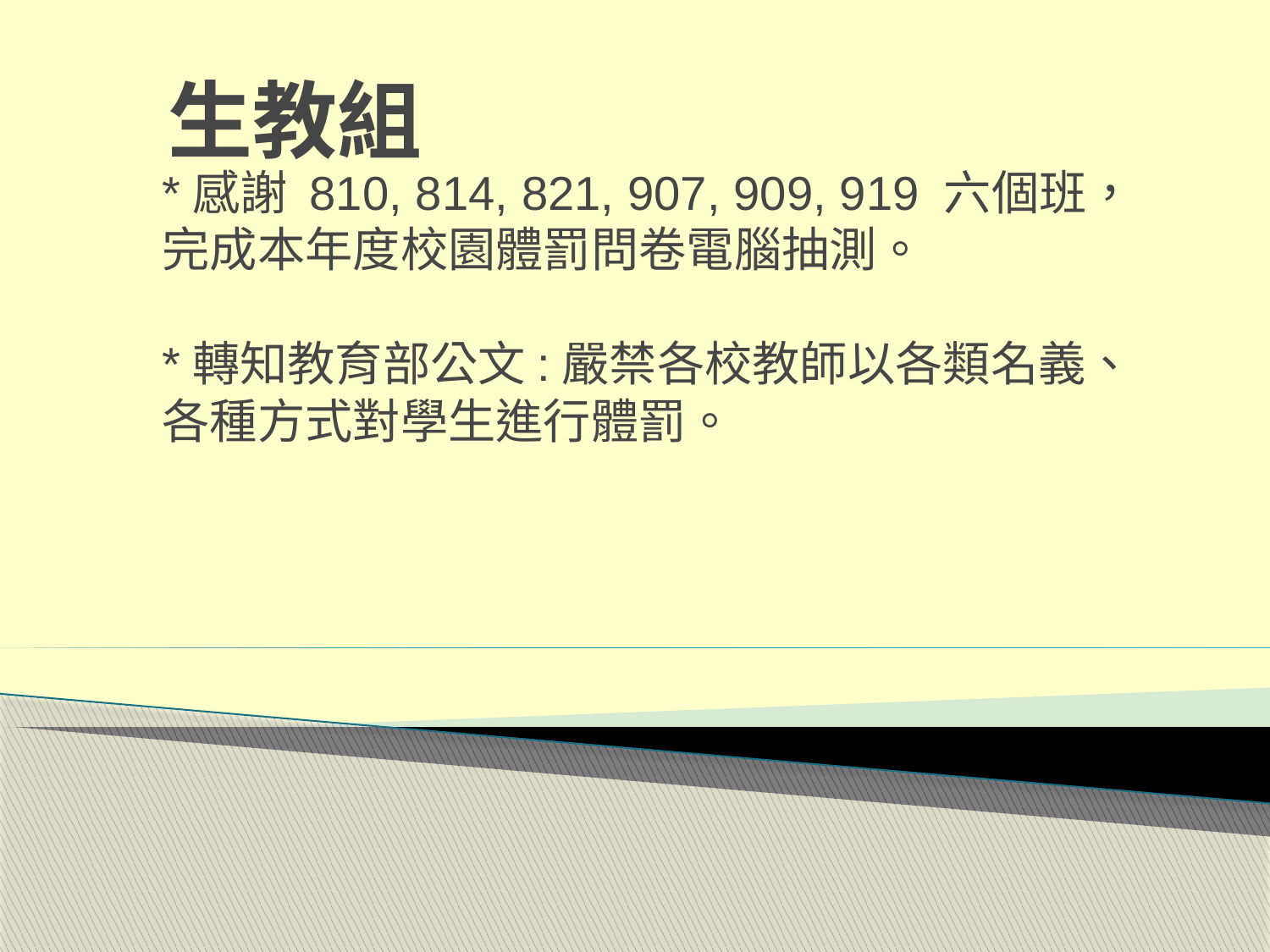

# 生教組
*感謝 810, 814, 821, 907, 909, 919 六個班，完成本年度校園體罰問卷電腦抽測。
*轉知教育部公文:嚴禁各校教師以各類名義、各種方式對學生進行體罰。